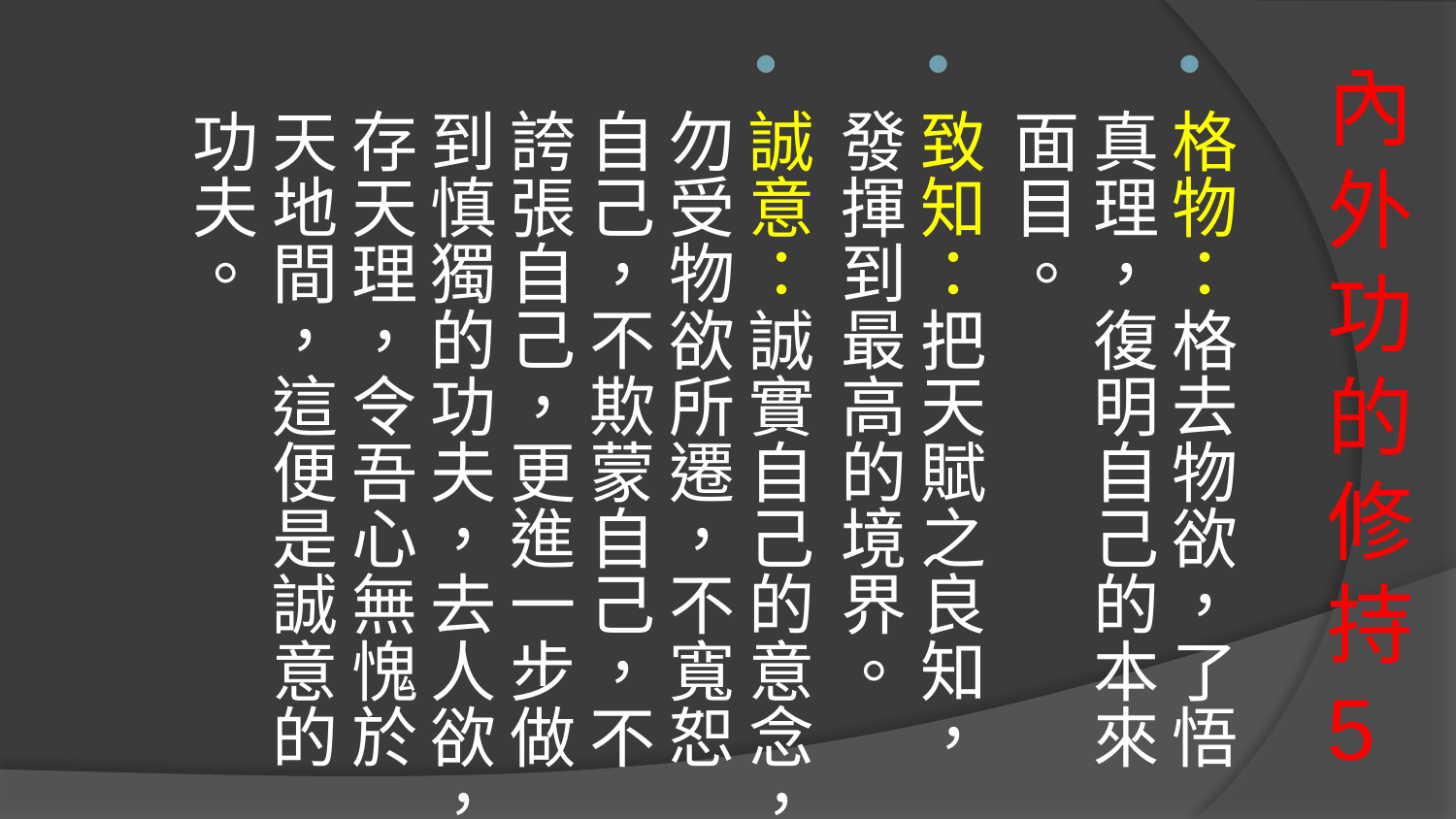

格物：格去物欲，了悟真理，復明自己的本來面目。
致知：把天賦之良知，發揮到最高的境界。
誠意：誠實自己的意念，勿受物欲所遷，不寬恕自己，不欺蒙自己，不誇張自己，更進一步做到慎獨的功夫，去人欲，存天理，令吾心無愧於天地間，這便是誠意的功夫。

# 內外功的修持 5